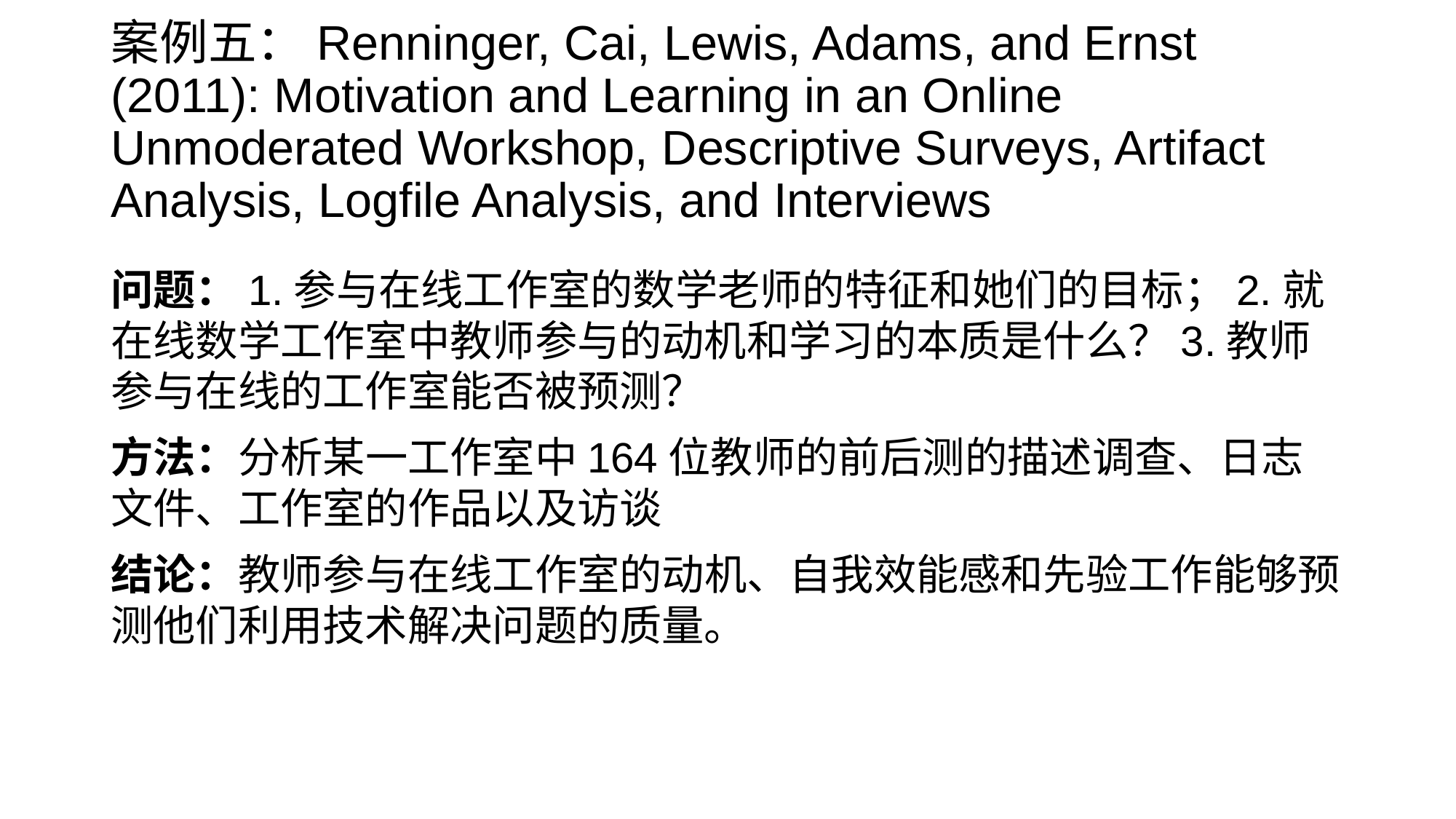

# 案例五：Renninger, Cai, Lewis, Adams, and Ernst (2011): Motivation and Learning in an Online Unmoderated Workshop, Descriptive Surveys, Artifact Analysis, Logfile Analysis, and Interviews
问题：1.参与在线工作室的数学老师的特征和她们的目标；2.就在线数学工作室中教师参与的动机和学习的本质是什么？3.教师参与在线的工作室能否被预测？
方法：分析某一工作室中164位教师的前后测的描述调查、日志文件、工作室的作品以及访谈
结论：教师参与在线工作室的动机、自我效能感和先验工作能够预测他们利用技术解决问题的质量。